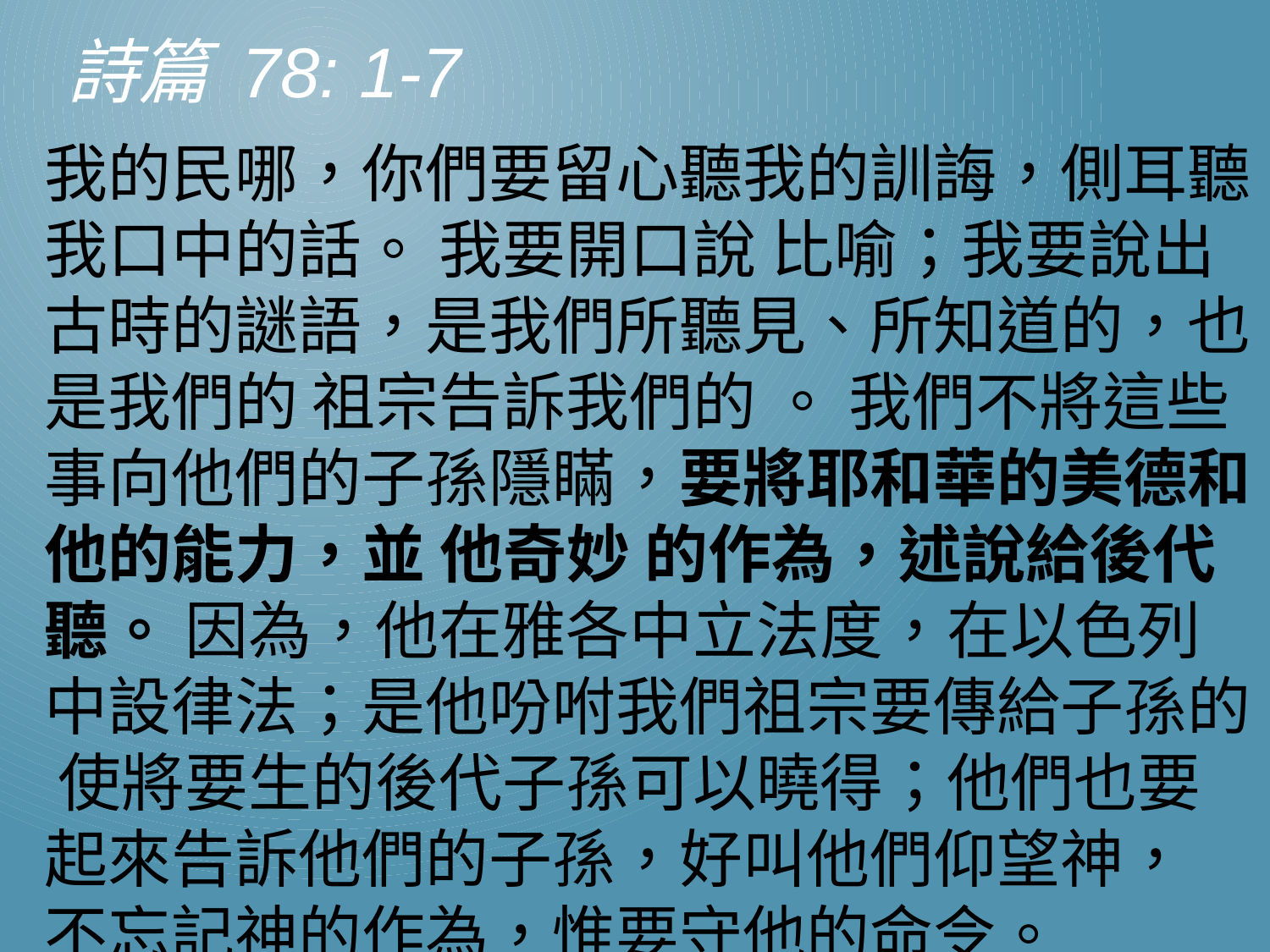

詩篇 78: 1-7

#
我的民哪，你們要留心聽我的訓誨，側耳聽我口中的話。 我要開口說 比喻；我要說出古時的謎語，是我們所聽見、所知道的，也是我們的 祖宗告訴我們的 。 我們不將這些事向他們的子孫隱瞞，要將耶和華的美德和他的能力，並 他奇妙 的作為，述說給後代聽。 因為，他在雅各中立法度，在以色列中設律法；是他吩咐我們祖宗要傳給子孫的， 使將要生的後代子孫可以曉得；他們也要起來告訴他們的子孫，好叫他們仰望神， 不忘記神的作為，惟要守他的命令。